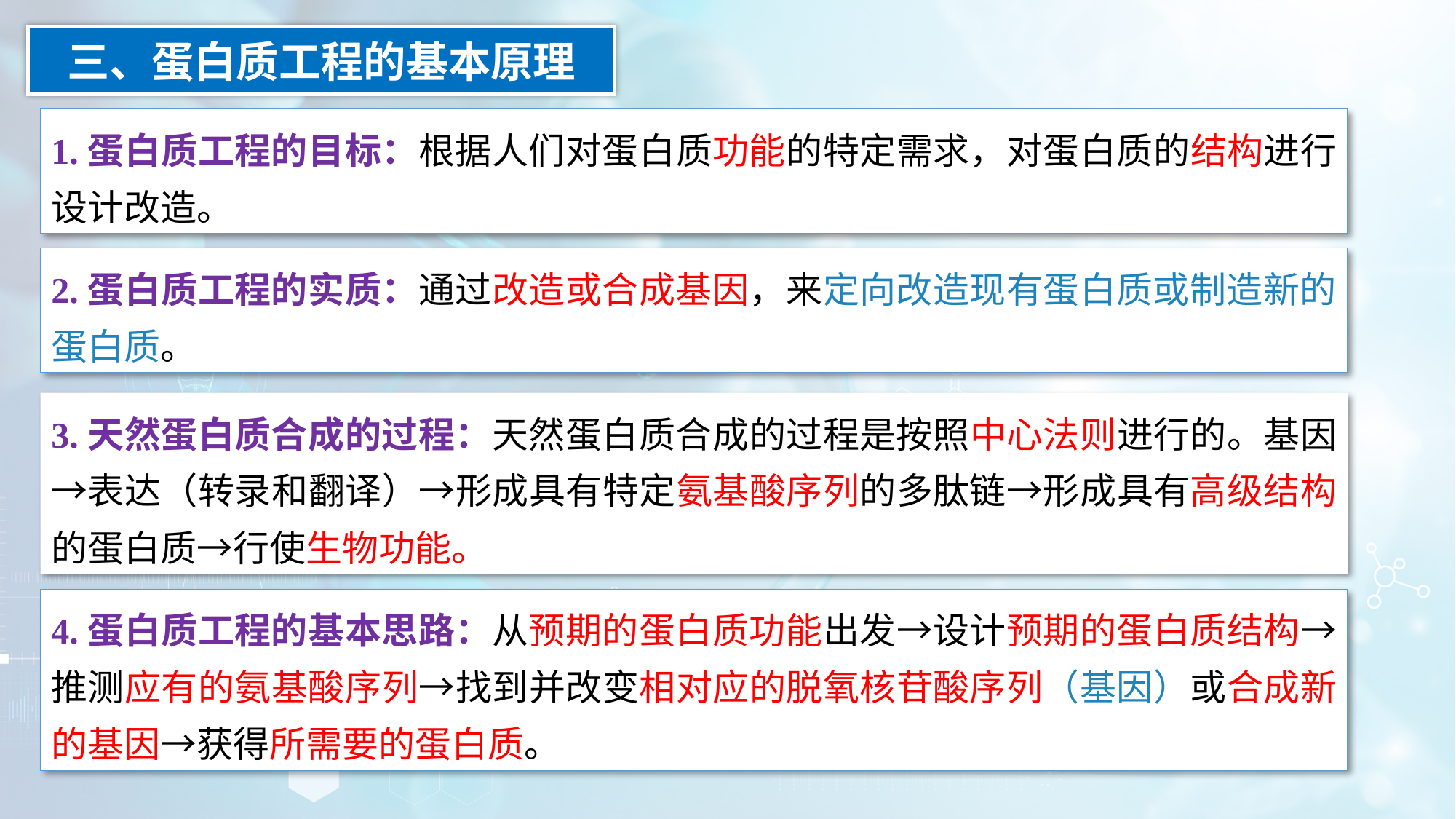

三、蛋白质工程的基本原理
1.蛋白质工程的目标：根据人们对蛋白质功能的特定需求，对蛋白质的结构进行设计改造。
2.蛋白质工程的实质：通过改造或合成基因，来定向改造现有蛋白质或制造新的蛋白质。
3.天然蛋白质合成的过程：天然蛋白质合成的过程是按照中心法则进行的。基因→表达（转录和翻译）→形成具有特定氨基酸序列的多肽链→形成具有高级结构的蛋白质→行使生物功能。
4.蛋白质工程的基本思路：从预期的蛋白质功能出发→设计预期的蛋白质结构→推测应有的氨基酸序列→找到并改变相对应的脱氧核苷酸序列（基因）或合成新的基因→获得所需要的蛋白质。